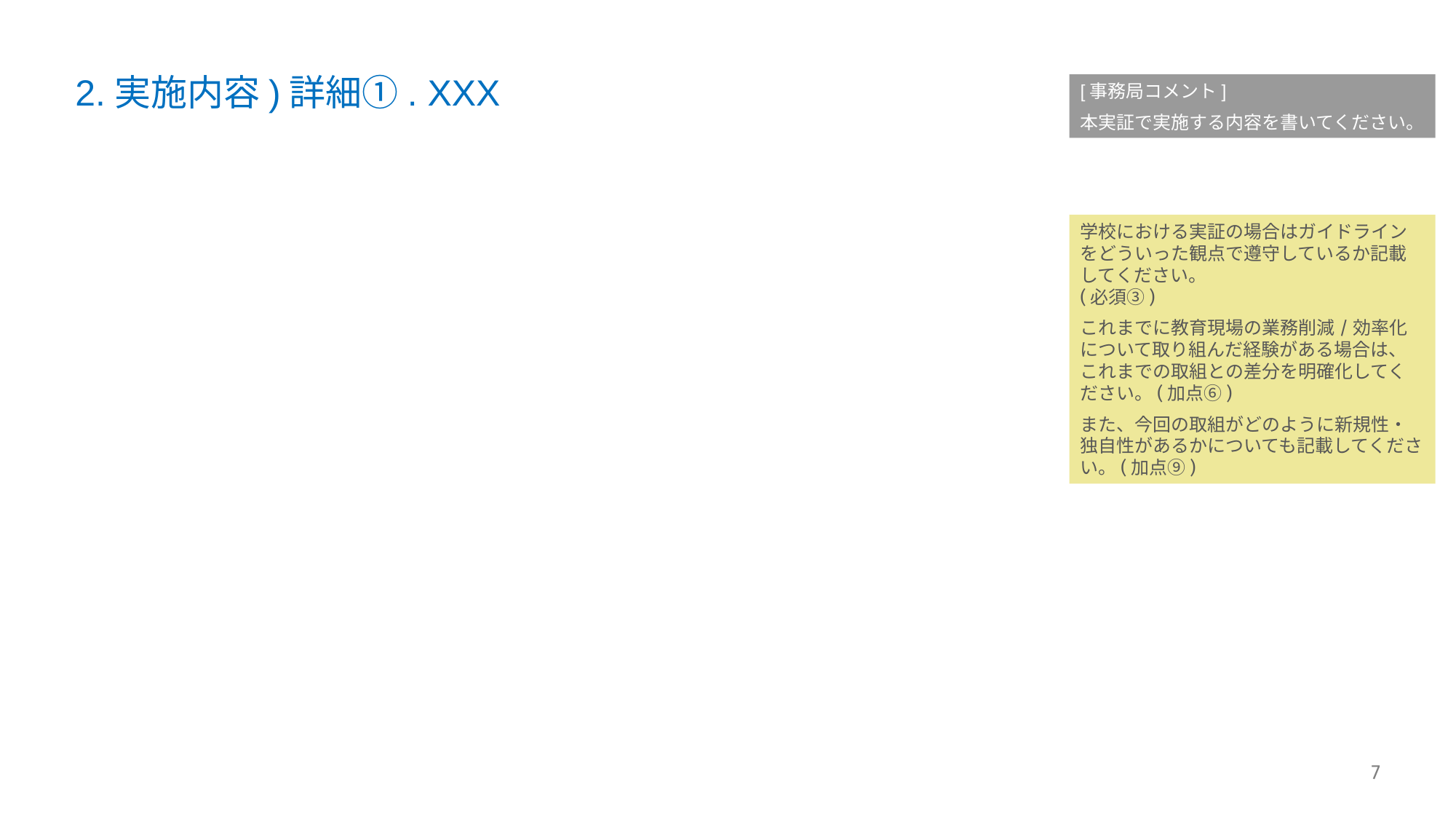

# 2.実施内容)詳細①. XXX
[事務局コメント]
本実証で実施する内容を書いてください。
学校における実証の場合はガイドラインをどういった観点で遵守しているか記載してください。
(必須③)
これまでに教育現場の業務削減/効率化について取り組んだ経験がある場合は、これまでの取組との差分を明確化してください。(加点⑥)
また、今回の取組がどのように新規性・独自性があるかについても記載してください。(加点⑨)